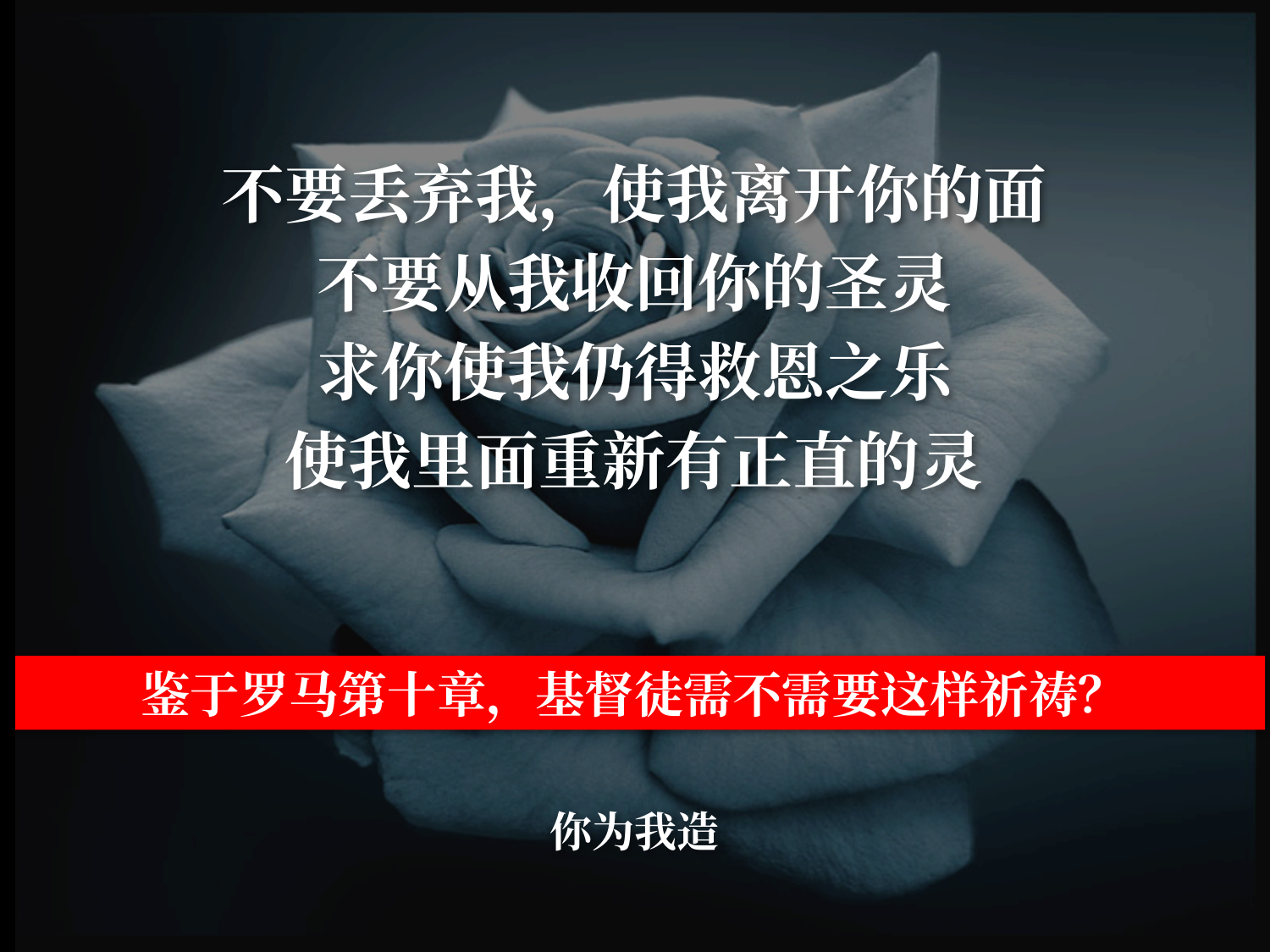

不要丢弃我，使我离开你的面
不要从我收回你的圣灵
求你使我仍得救恩之乐
使我里面重新有正直的灵

John Carter ©1992 Beckenhorst Press, Inc.

鉴于罗马第十章，基督徒需不需要这样祈祷？
# 你为我造